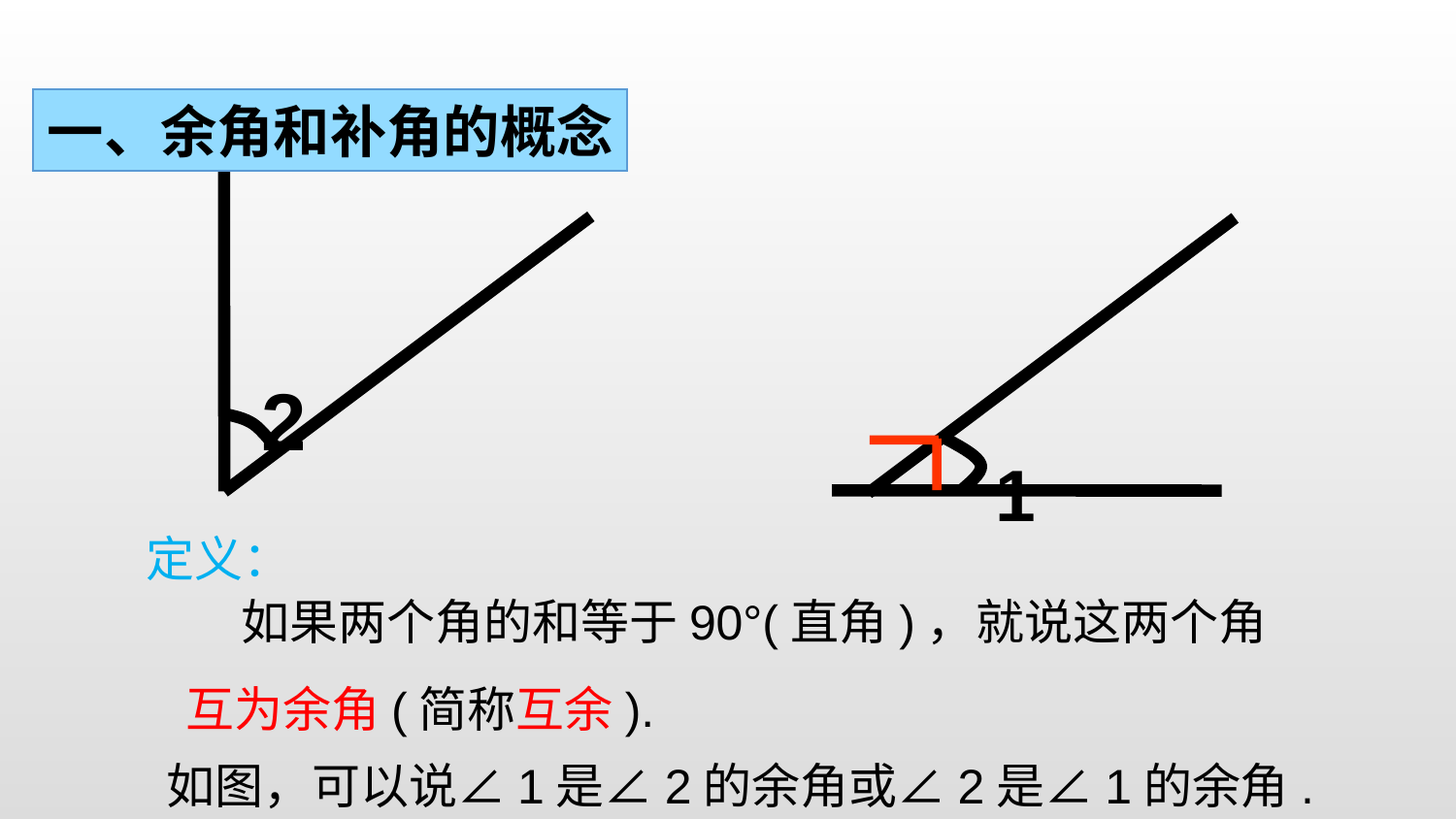

一、余角和补角的概念

1
2

定义：
    如果两个角的和等于90°(直角)，就说这两个角互为余角(简称互余).
 如图，可以说∠1是∠2的余角或∠2是∠1的余角.